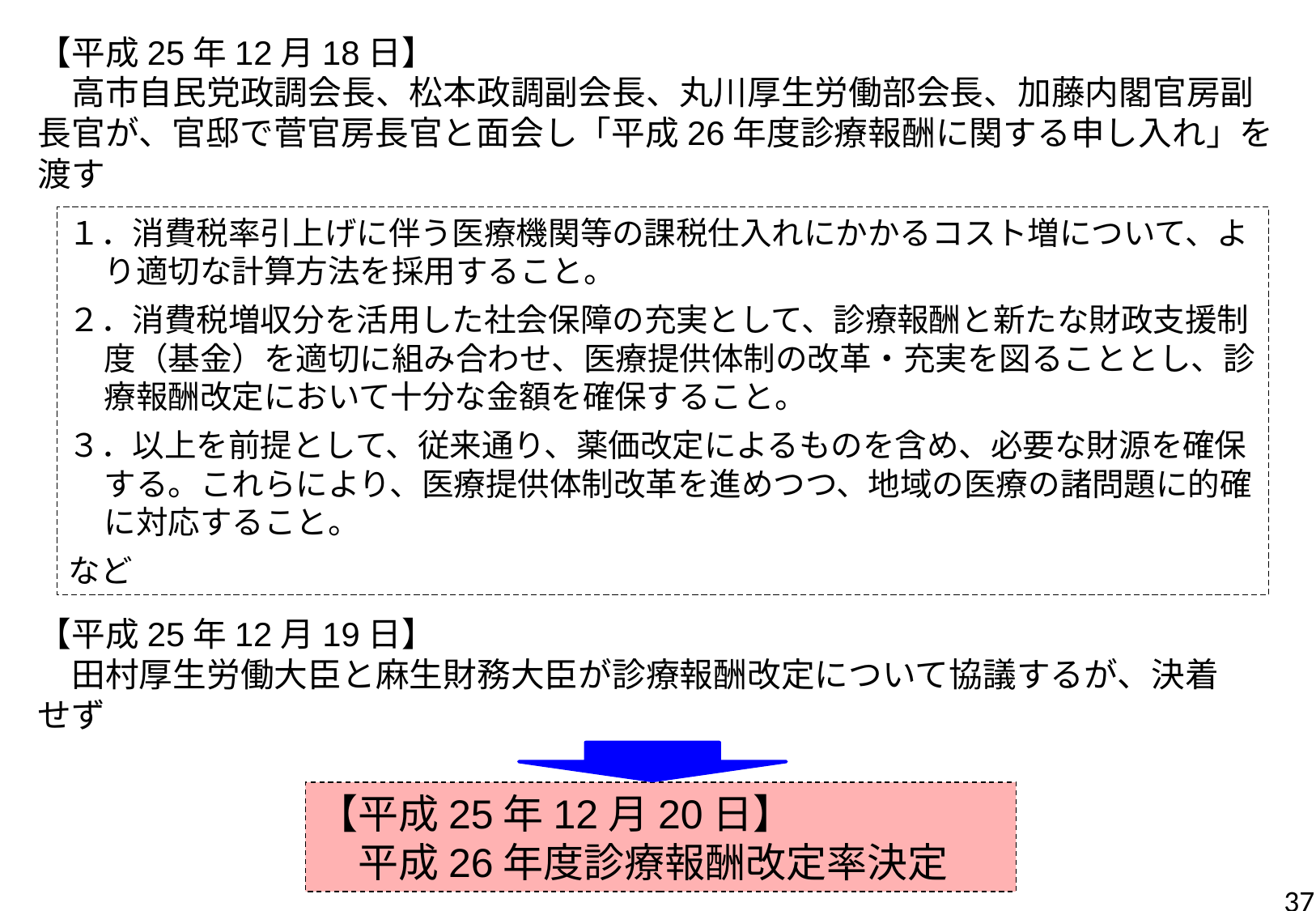

【平成25年12月18日】
　高市自民党政調会長、松本政調副会長、丸川厚生労働部会長、加藤内閣官房副長官が、官邸で菅官房長官と面会し「平成26年度診療報酬に関する申し入れ」を渡す
１．消費税率引上げに伴う医療機関等の課税仕入れにかかるコスト増について、より適切な計算方法を採用すること。
２．消費税増収分を活用した社会保障の充実として、診療報酬と新たな財政支援制度（基金）を適切に組み合わせ、医療提供体制の改革・充実を図ることとし、診療報酬改定において十分な金額を確保すること。
３．以上を前提として、従来通り、薬価改定によるものを含め、必要な財源を確保する。これらにより、医療提供体制改革を進めつつ、地域の医療の諸問題に的確に対応すること。
など
【平成25年12月19日】
　田村厚生労働大臣と麻生財務大臣が診療報酬改定について協議するが、決着せず

【平成25年12月20日】
　平成26年度診療報酬改定率決定
37